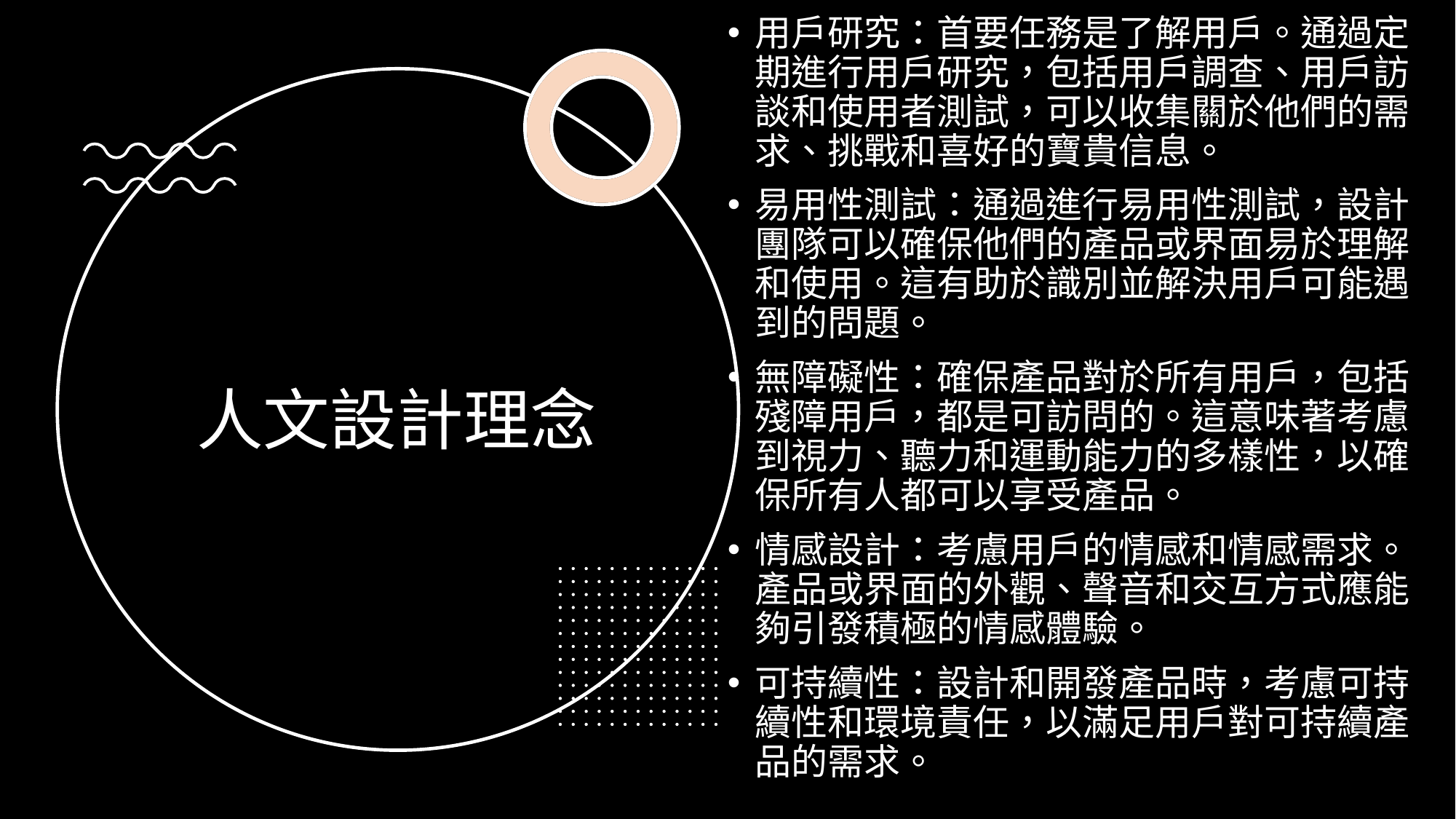

用戶研究：首要任務是了解用戶。通過定期進行用戶研究，包括用戶調查、用戶訪談和使用者測試，可以收集關於他們的需求、挑戰和喜好的寶貴信息。
易用性測試：通過進行易用性測試，設計團隊可以確保他們的產品或界面易於理解和使用。這有助於識別並解決用戶可能遇到的問題。
無障礙性：確保產品對於所有用戶，包括殘障用戶，都是可訪問的。這意味著考慮到視力、聽力和運動能力的多樣性，以確保所有人都可以享受產品。
情感設計：考慮用戶的情感和情感需求。產品或界面的外觀、聲音和交互方式應能夠引發積極的情感體驗。
可持續性：設計和開發產品時，考慮可持續性和環境責任，以滿足用戶對可持續產品的需求。

# 人文設計理念